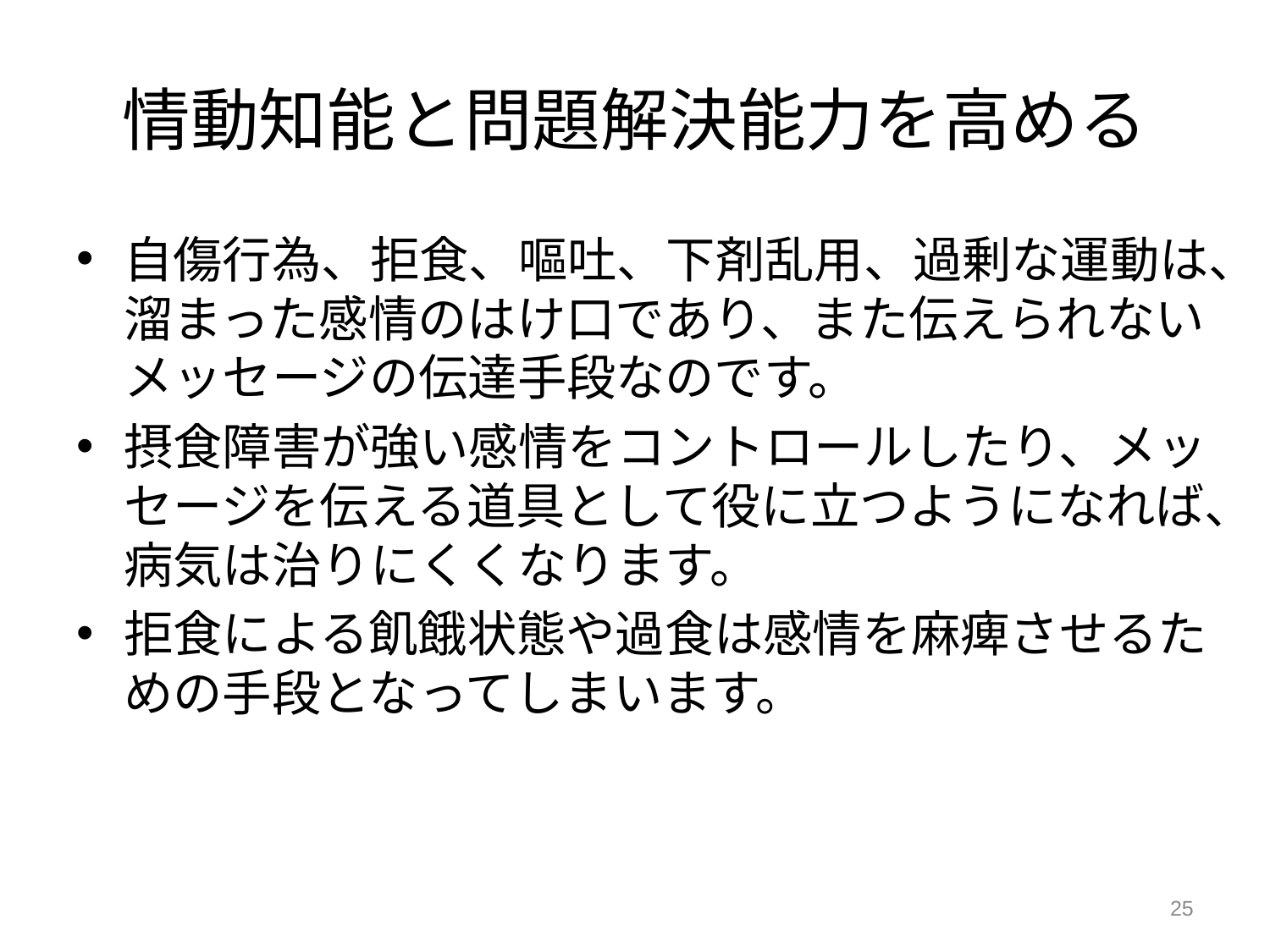

# 情動知能と問題解決能力を高める
自傷行為、拒食、嘔吐、下剤乱用、過剰な運動は、溜まった感情のはけ口であり、また伝えられないメッセージの伝達手段なのです。
摂食障害が強い感情をコントロールしたり、メッセージを伝える道具として役に立つようになれば、病気は治りにくくなります。
拒食による飢餓状態や過食は感情を麻痺させるための手段となってしまいます。

25